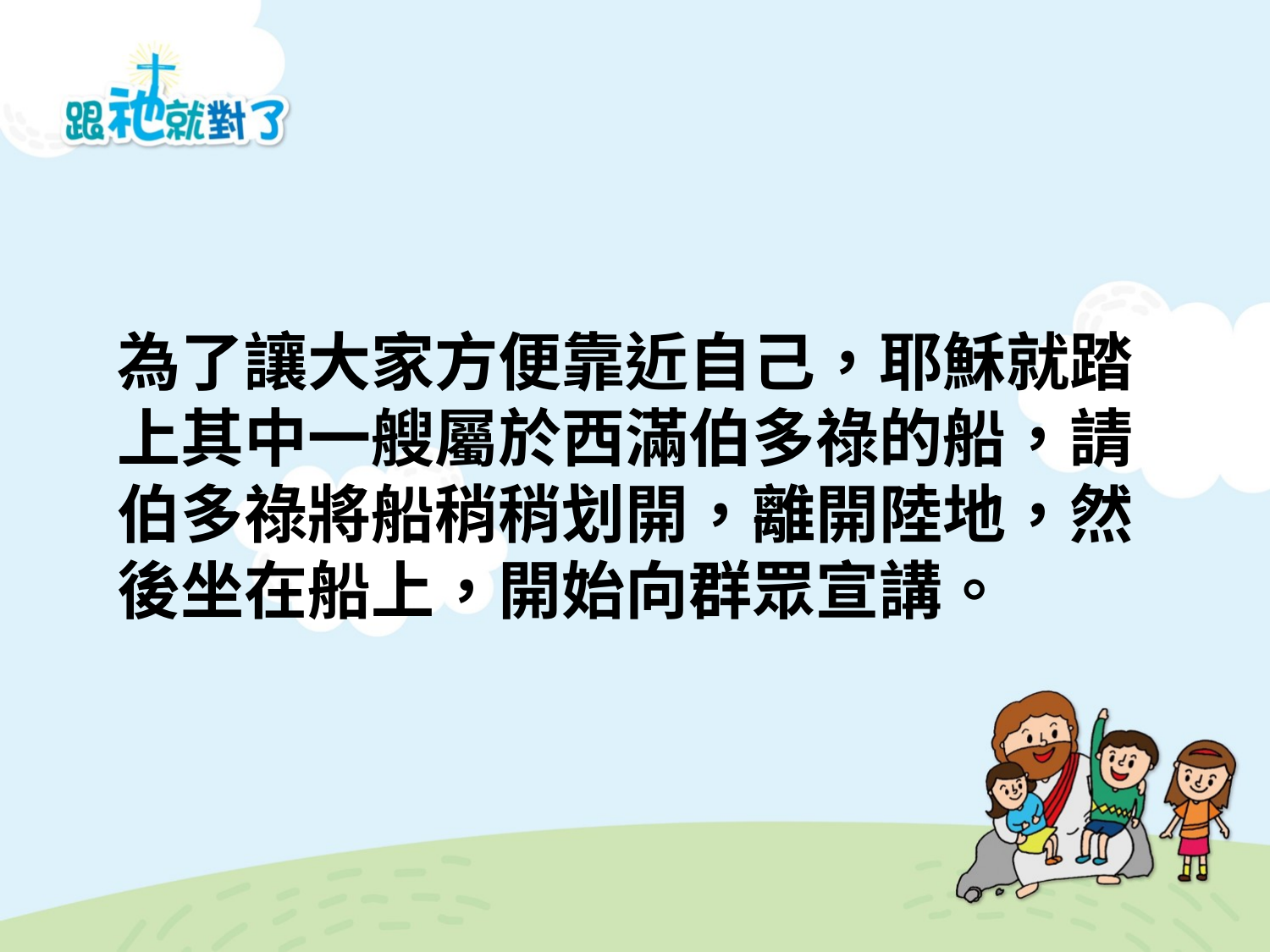

為了讓大家方便靠近自己，耶穌就踏上其中一艘屬於西滿伯多祿的船，請伯多祿將船稍稍划開，離開陸地，然後坐在船上，開始向群眾宣講。